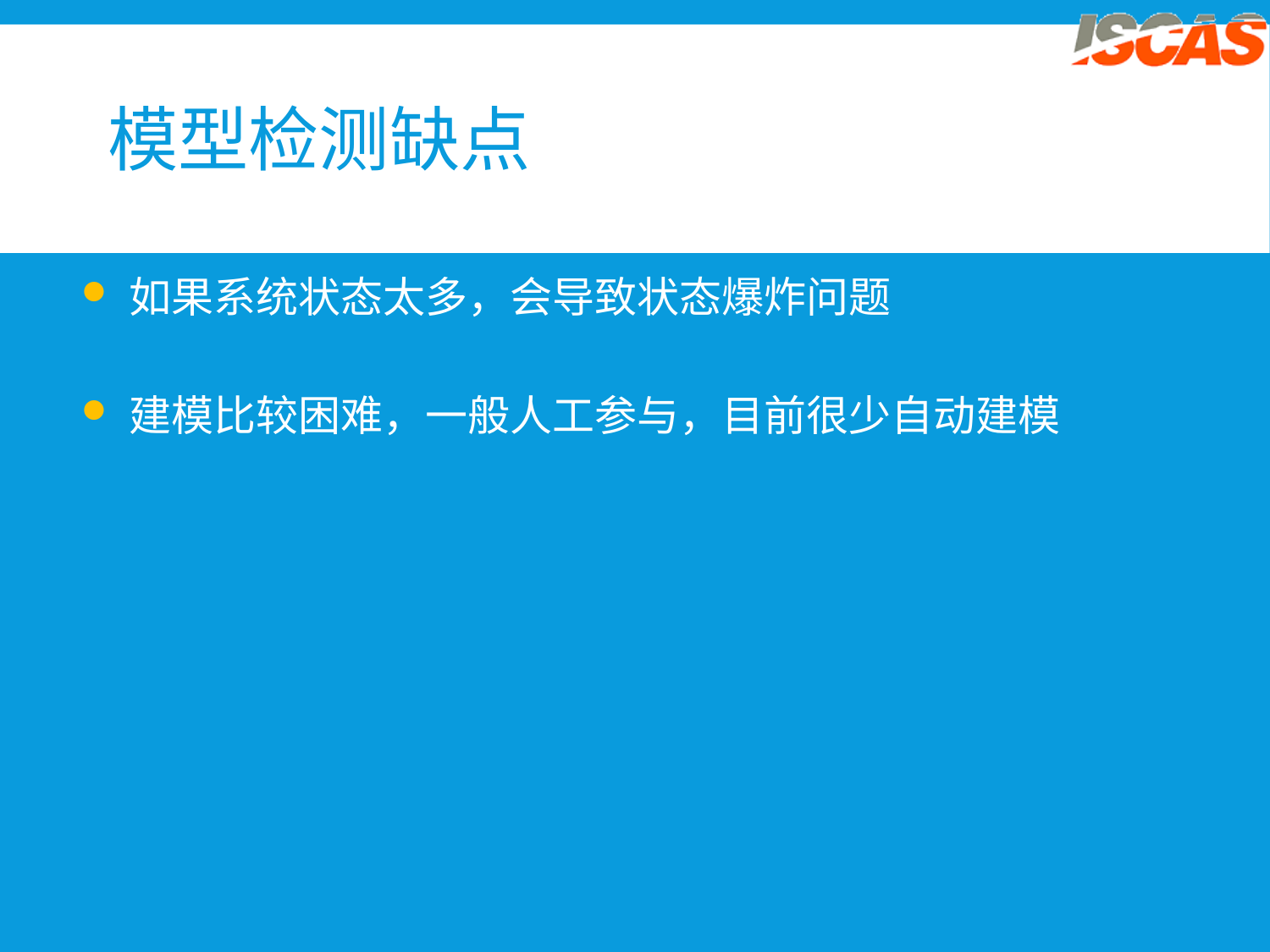

# 模型检测缺点
如果系统状态太多，会导致状态爆炸问题

建模比较困难，一般人工参与，目前很少自动建模